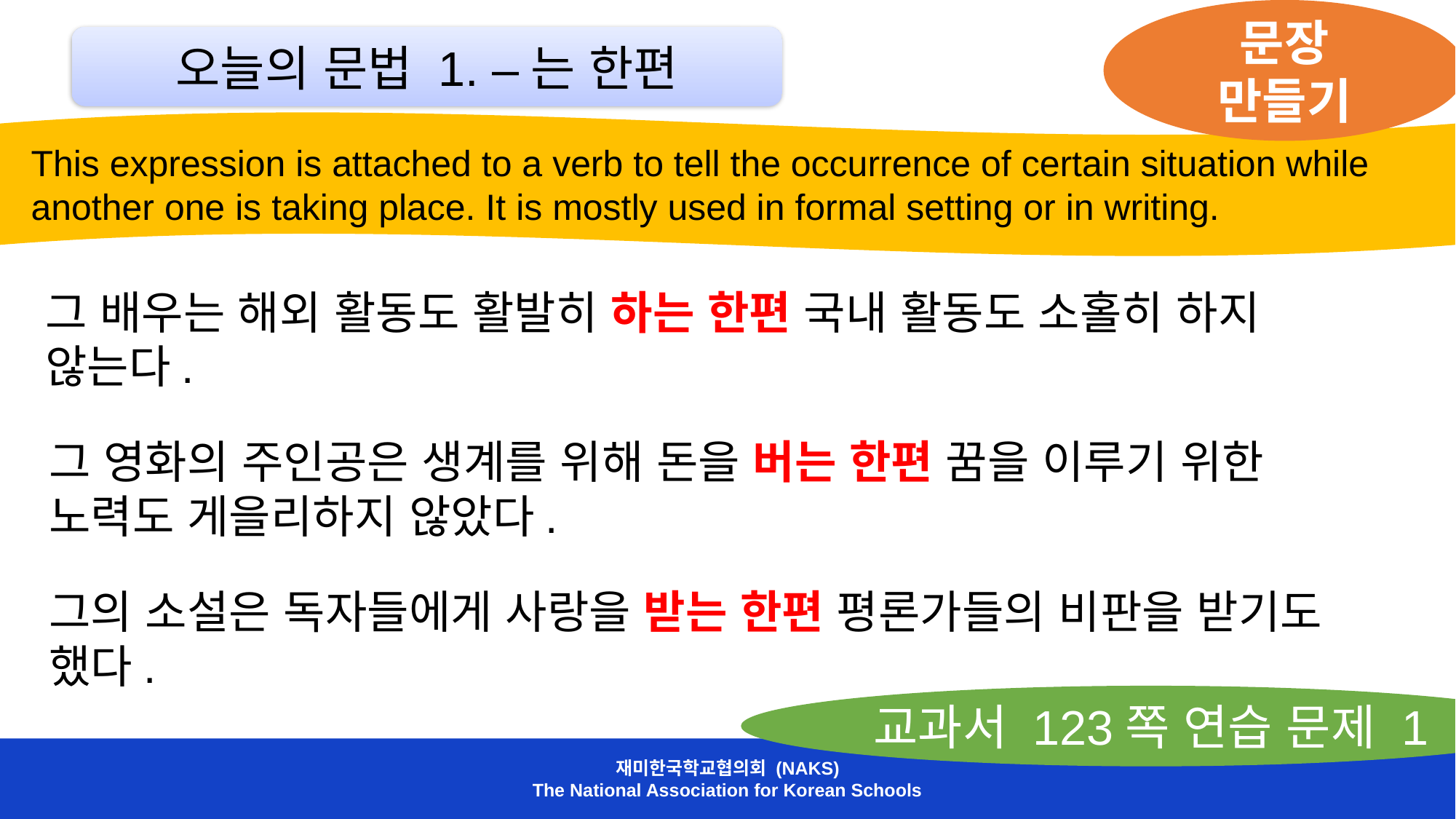

문장 만들기
오늘의 문법 1. –는 한편
  This expression is attached to a verb to tell the occurrence of certain situation while
  another one is taking place. It is mostly used in formal setting or in writing.
  그 배우는 해외 활동도 활발히 하는 한편 국내 활동도 소홀히 하지
  않는다.
  그 영화의 주인공은 생계를 위해 돈을 버는 한편 꿈을 이루기 위한
  노력도 게을리하지 않았다.
  그의 소설은 독자들에게 사랑을 받는 한편 평론가들의 비판을 받기도
  했다.
교과서 123쪽 연습 문제 1
재미한국학교협의회 (NAKS)
The National Association for Korean Schools